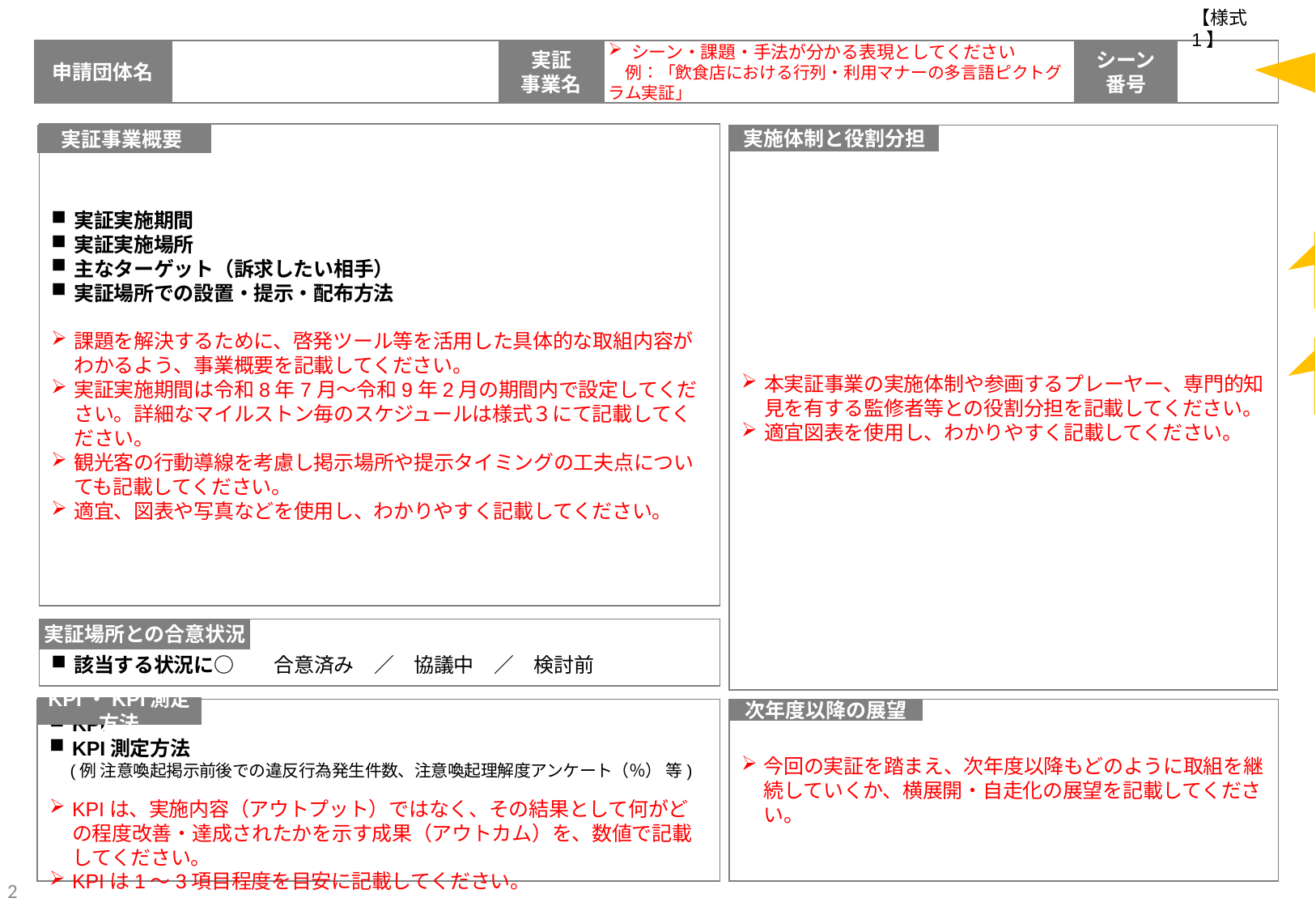

【様式1】
【申請団体様】
該当するシーンの番号を記載ください。
① 空港
② 公共交通機関・交通施設
③ 宿泊施設
④ 民泊施設
⑤ トイレ
⑥ 飲食施設
⑦ 神社仏閣・伝統的建築物
⑧ その他観光シーン
申請団体名

シーン
番号

実証
事業名
シーン・課題・手法が分かる表現としてください
　例：「飲食店における行列・利用マナーの多言語ピクトグラム実証」
実証実施期間
実証実施場所
主なターゲット（訴求したい相手）
実証場所での設置・提示・配布方法

課題を解決するために、啓発ツール等を活用した具体的な取組内容がわかるよう、事業概要を記載してください。
実証実施期間は令和8年7月～令和9年2月の期間内で設定してください。詳細なマイルストン毎のスケジュールは様式３にて記載してください。
観光客の行動導線を考慮し掲示場所や提示タイミングの工夫点についても記載してください。
適宜、図表や写真などを使用し、わかりやすく記載してください。
　実証事業概要
本実証事業の実施体制や参画するプレーヤー、専門的知見を有する監修者等との役割分担を記載してください。
適宜図表を使用し、わかりやすく記載してください。
実施体制と役割分担
■で記載された項目に沿って記入・選択ください
赤字で記載された内容は申請時において消去してください。

該当する状況に○　　合意済み　／　協議中　／　検討前
実証場所との合意状況
KPI・KPI測定方法

KPI
KPI測定方法
　(例 注意喚起掲示前後での違反行為発生件数、注意喚起理解度アンケート（％） 等)

KPIは、実施内容（アウトプット）ではなく、その結果として何がどの程度改善・達成されたかを示す成果（アウトカム）を、数値で記載してください。
KPIは1～3項目程度を目安に記載してください。

今回の実証を踏まえ、次年度以降もどのように取組を継続していくか、横展開・自走化の展望を記載してください。
次年度以降の展望
2